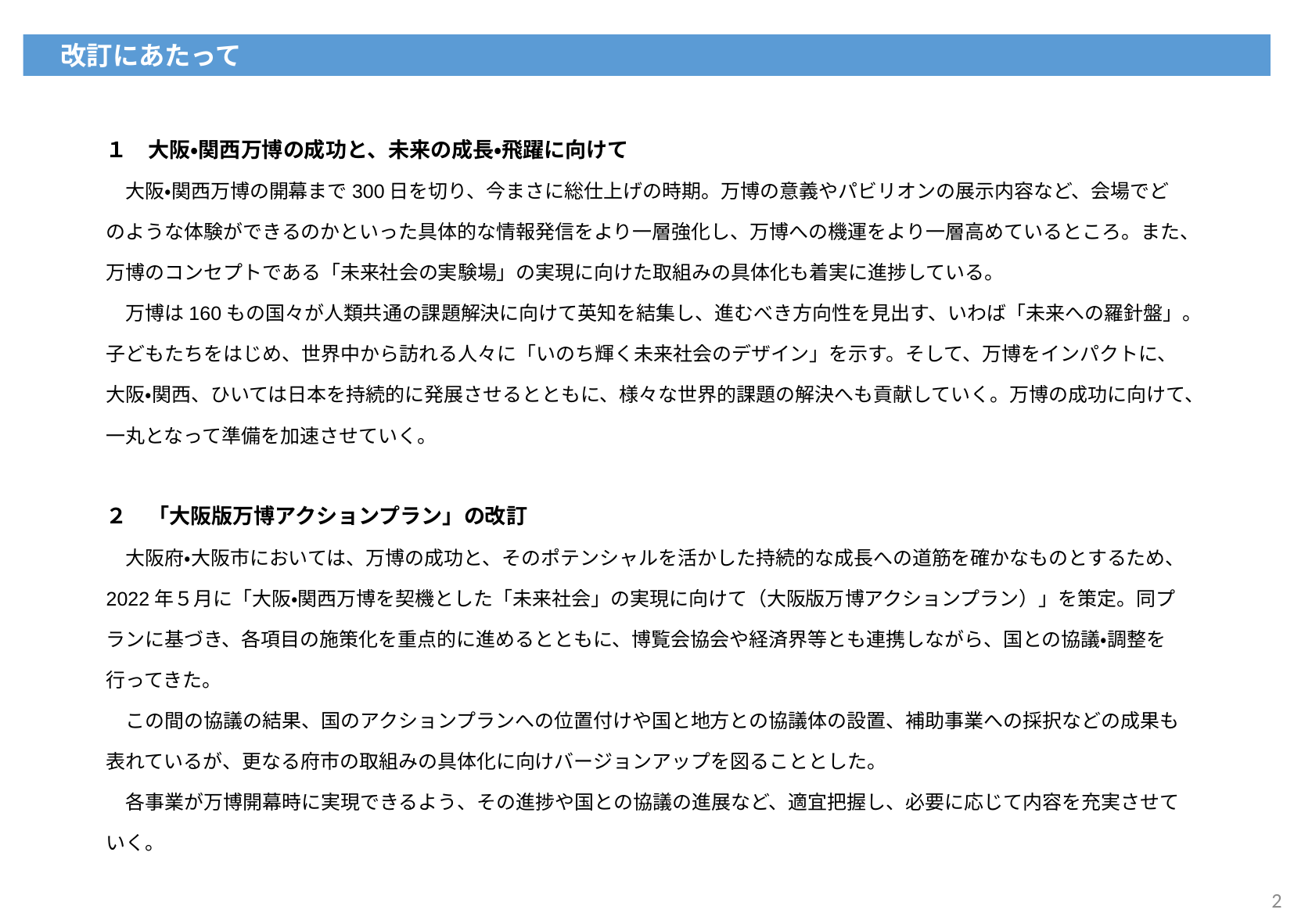

改訂にあたって
１　大阪・関西万博の成功と、未来の成長・飛躍に向けて
　大阪・関西万博の開幕まで300日を切り、今まさに総仕上げの時期。万博の意義やパビリオンの展示内容など、会場でどのような体験ができるのかといった具体的な情報発信をより一層強化し、万博への機運をより一層高めているところ。また、万博のコンセプトである「未来社会の実験場」の実現に向けた取組みの具体化も着実に進捗している。
　万博は160もの国々が人類共通の課題解決に向けて英知を結集し、進むべき方向性を見出す、いわば「未来への羅針盤」。子どもたちをはじめ、世界中から訪れる人々に「いのち輝く未来社会のデザイン」を示す。そして、万博をインパクトに、大阪・関西、ひいては日本を持続的に発展させるとともに、様々な世界的課題の解決へも貢献していく。万博の成功に向けて、一丸となって準備を加速させていく。

２　「大阪版万博アクションプラン」の改訂
　大阪府・大阪市においては、万博の成功と、そのポテンシャルを活かした持続的な成長への道筋を確かなものとするため、2022年５月に「大阪・関西万博を契機とした「未来社会」の実現に向けて（大阪版万博アクションプラン）」を策定。同プランに基づき、各項目の施策化を重点的に進めるとともに、博覧会協会や経済界等とも連携しながら、国との協議・調整を行ってきた。
　この間の協議の結果、国のアクションプランへの位置付けや国と地方との協議体の設置、補助事業への採択などの成果も表れているが、更なる府市の取組みの具体化に向けバージョンアップを図ることとした。
　各事業が万博開幕時に実現できるよう、その進捗や国との協議の進展など、適宜把握し、必要に応じて内容を充実させていく。
2